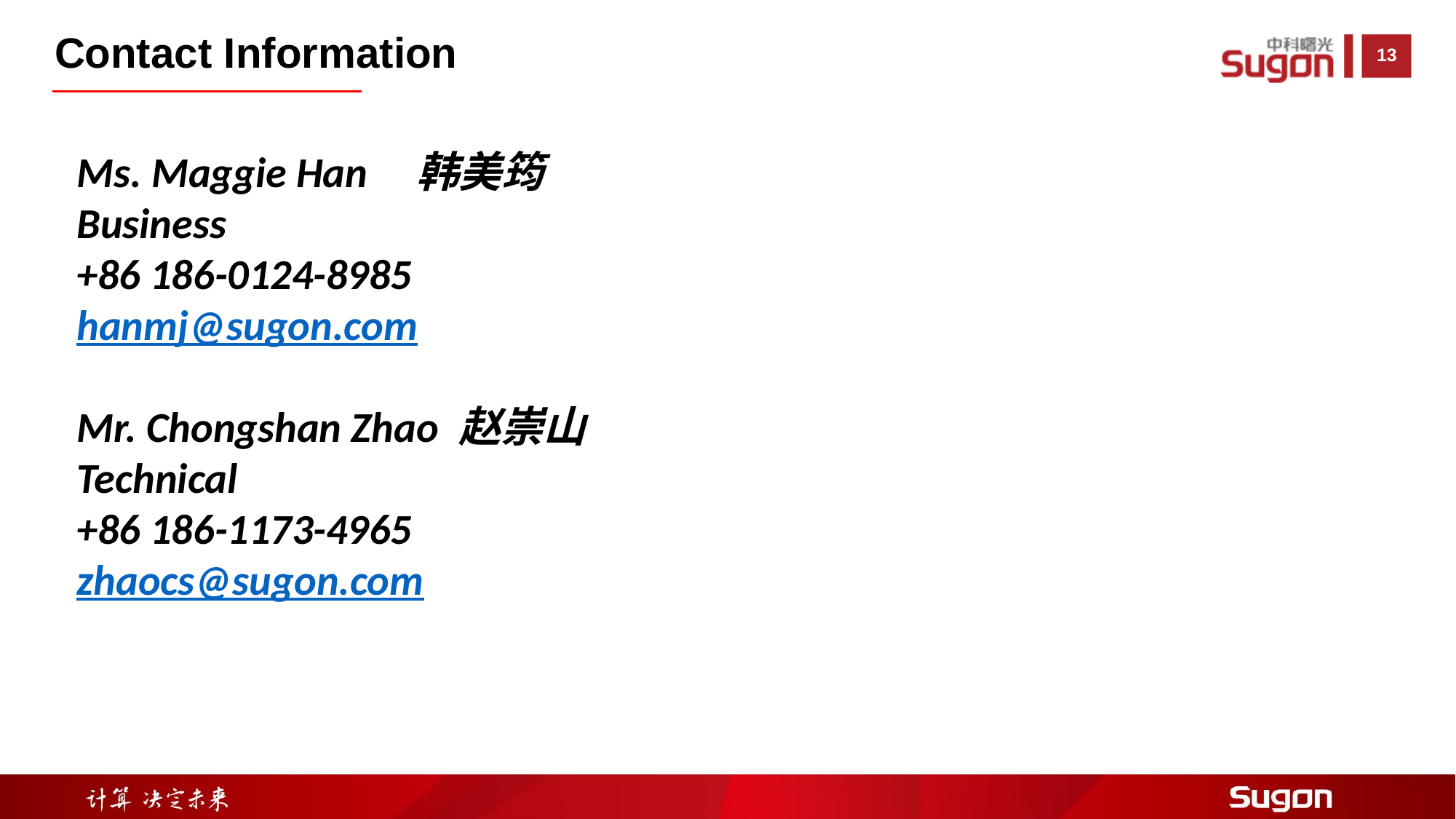

Contact Information
Ms. Maggie Han    韩美筠
Business
+86 186-0124-8985
hanmj@sugon.com

Mr. Chongshan Zhao 赵崇山
Technical
+86 186-1173-4965
zhaocs@sugon.com